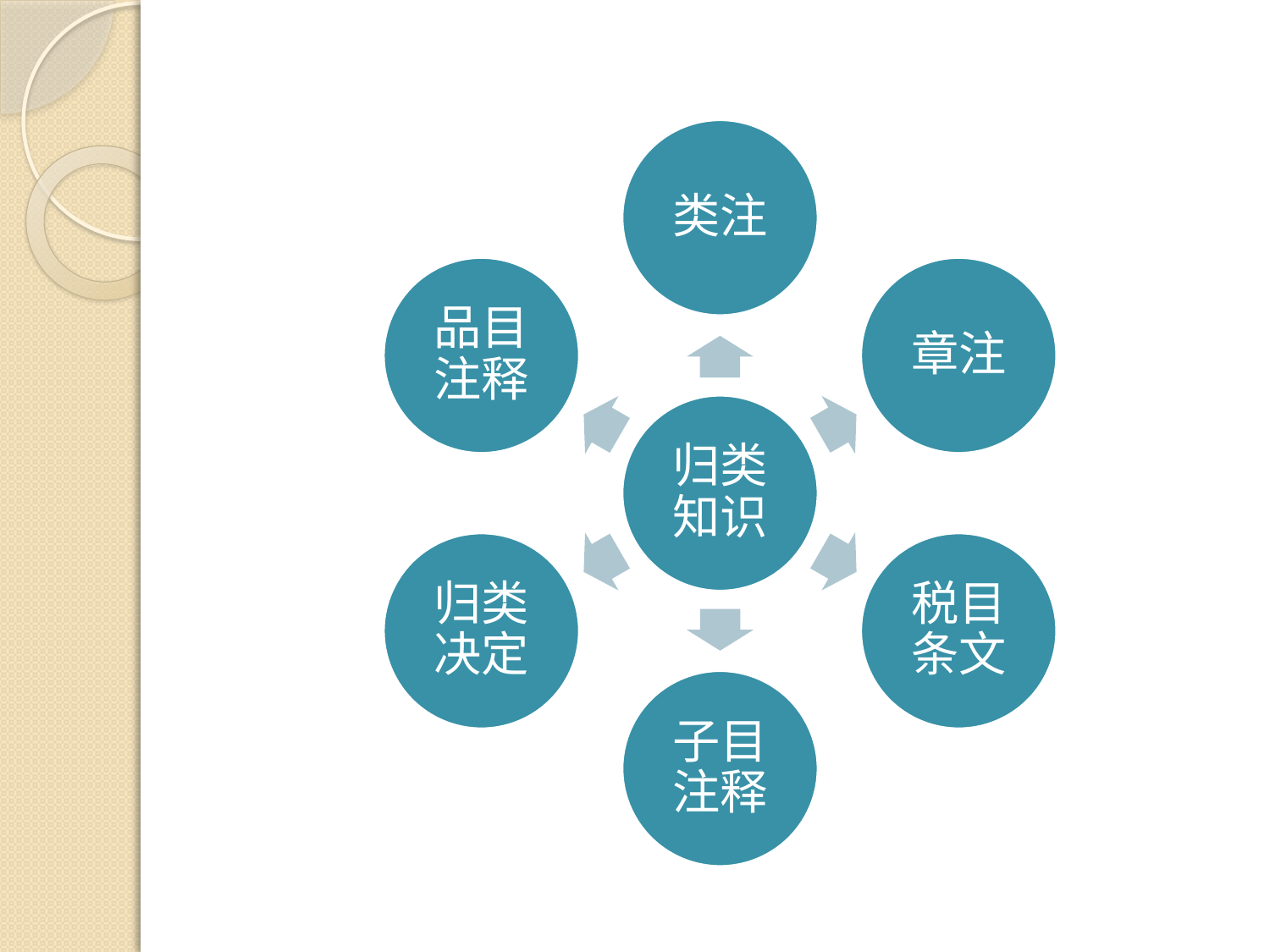

归类知识

类注

章注

税目条文

子目注释

归类决定

品目注释